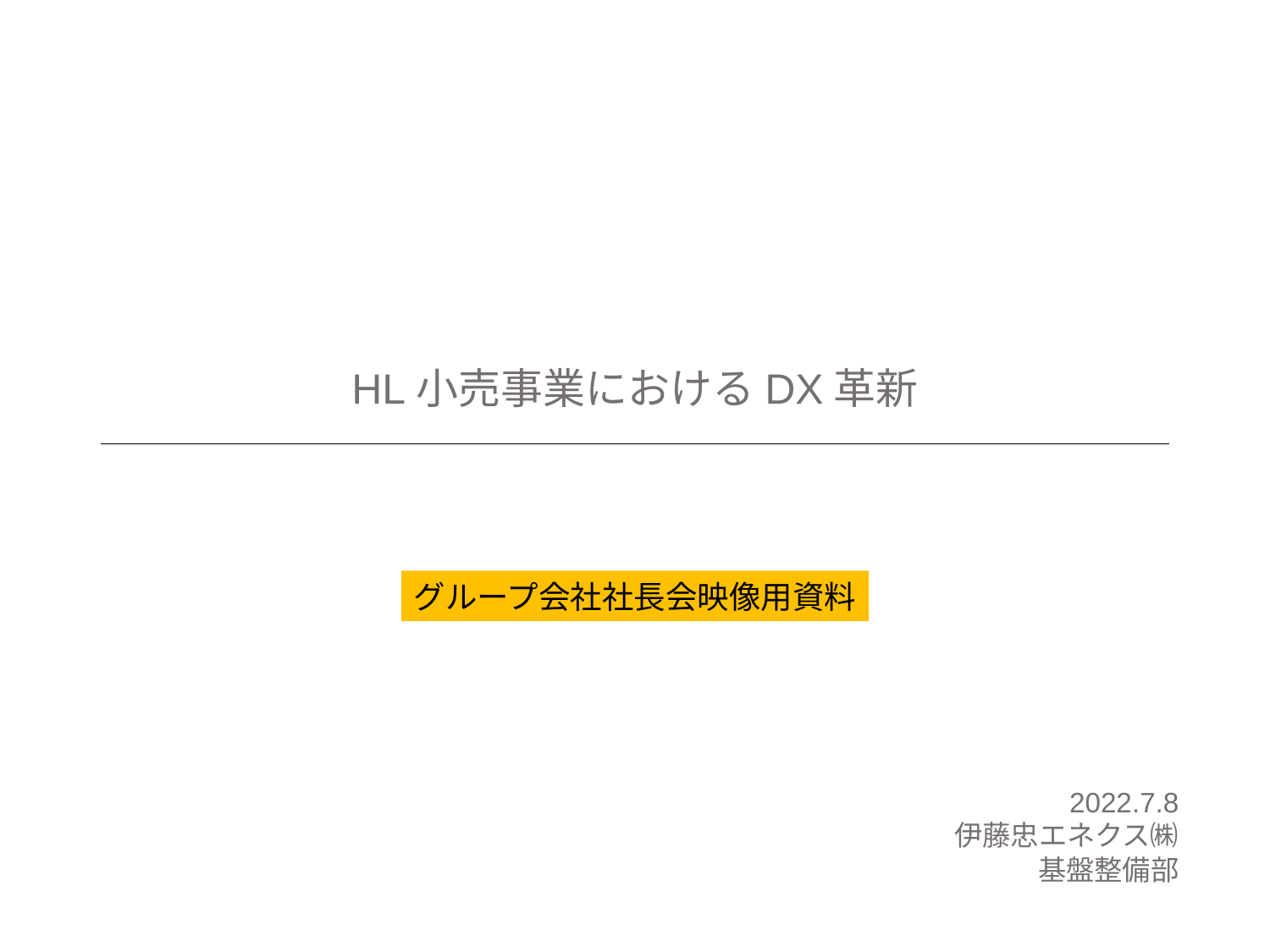

HL小売事業におけるDX革新
グループ会社社長会映像用資料
2022.7.8
伊藤忠エネクス㈱
基盤整備部